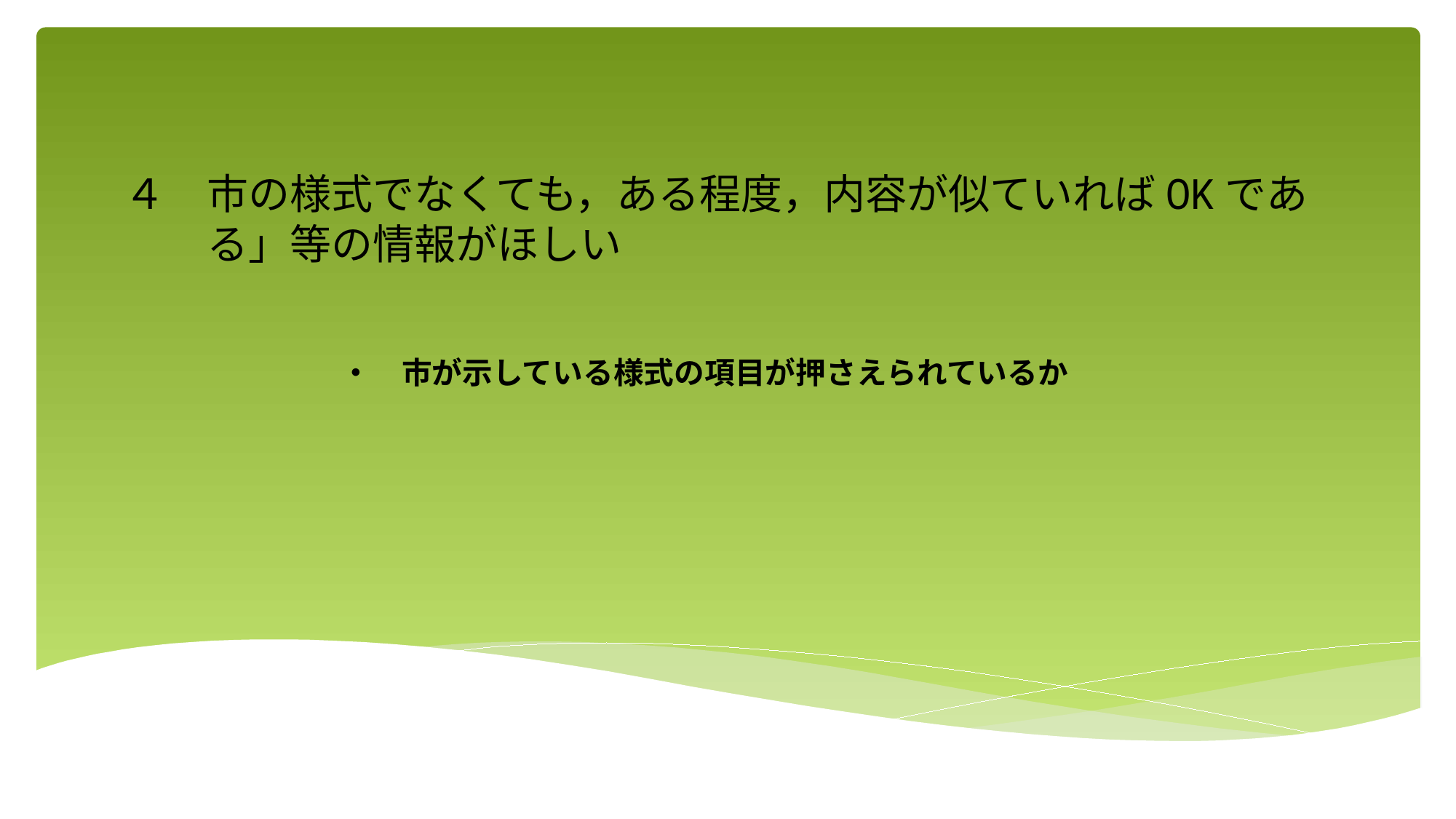

# ４　市の様式でなくても，ある程度，内容が似ていればOKであ 　　る」等の情報がほしい
・　市が示している様式の項目が押さえられているか